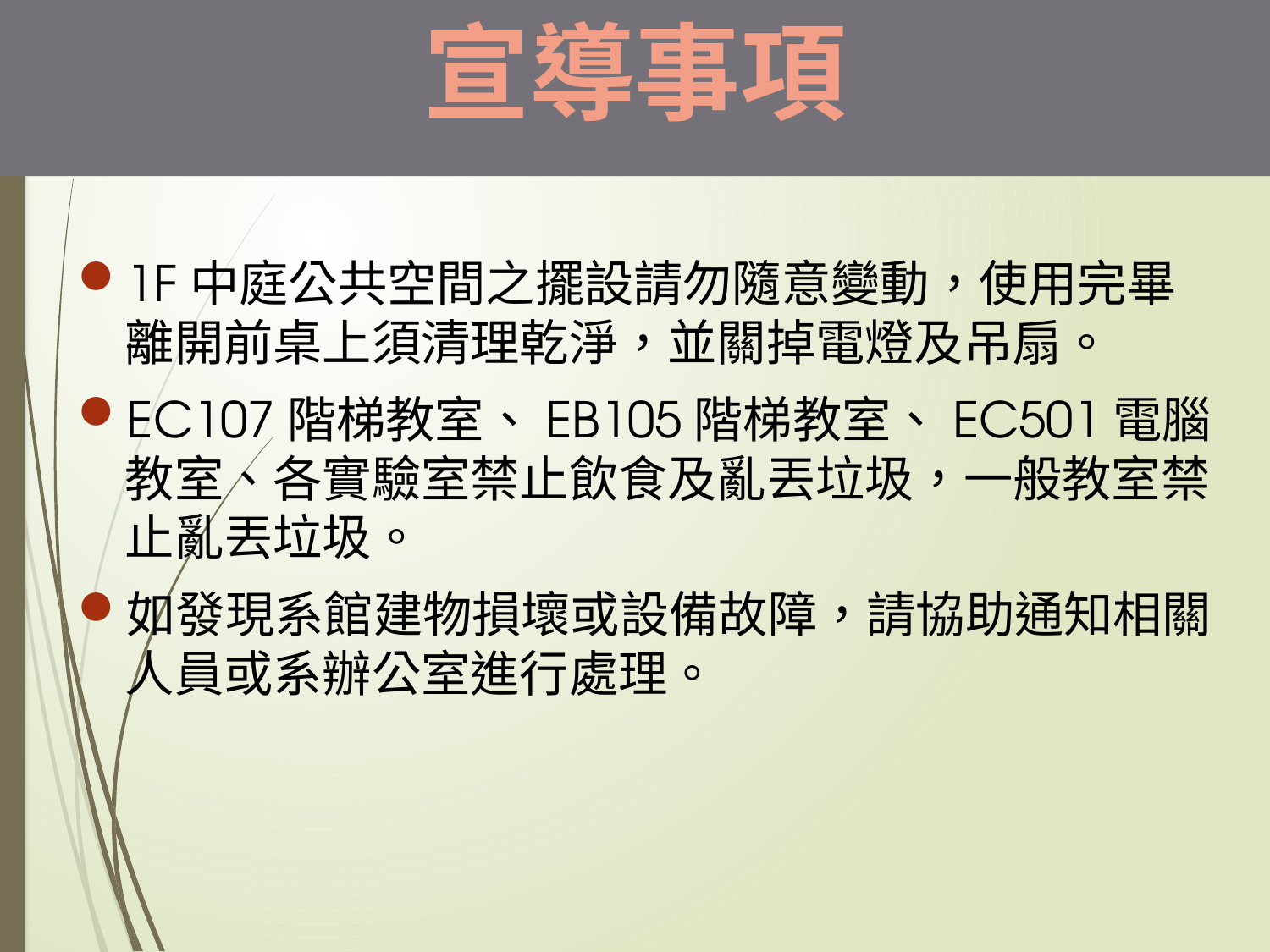

# 宣導事項

1F中庭公共空間之擺設請勿隨意變動，使用完畢離開前桌上須清理乾淨，並關掉電燈及吊扇。
EC107階梯教室、EB105階梯教室、EC501電腦教室、各實驗室禁止飲食及亂丟垃圾，一般教室禁止亂丟垃圾。
如發現系館建物損壞或設備故障，請協助通知相關人員或系辦公室進行處理。